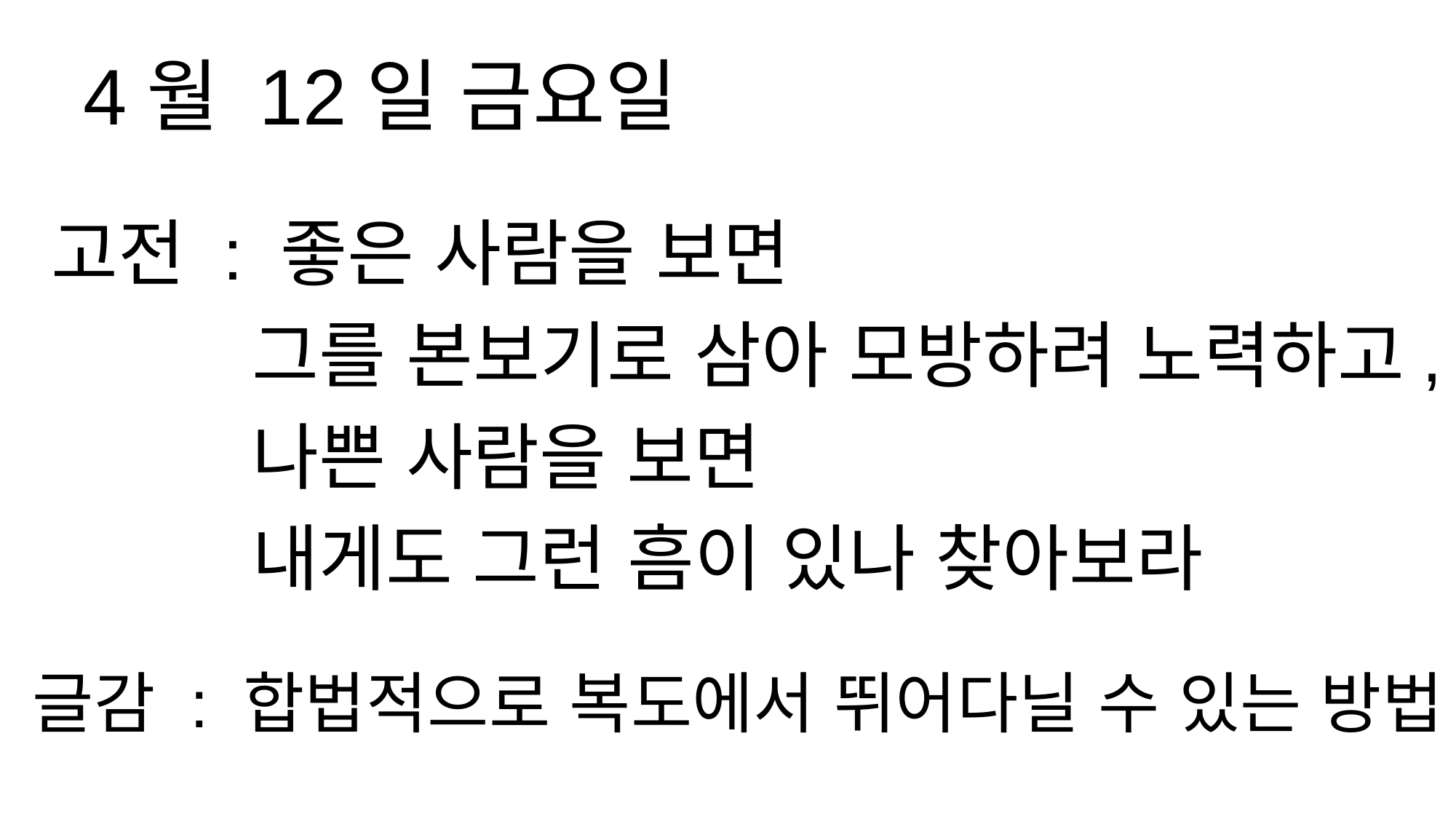

4월 12일 금요일
고전 : 좋은 사람을 보면
         그를 본보기로 삼아 모방하려 노력하고,
         나쁜 사람을 보면
         내게도 그런 흠이 있나 찾아보라
글감 : 합법적으로 복도에서 뛰어다닐 수 있는 방법